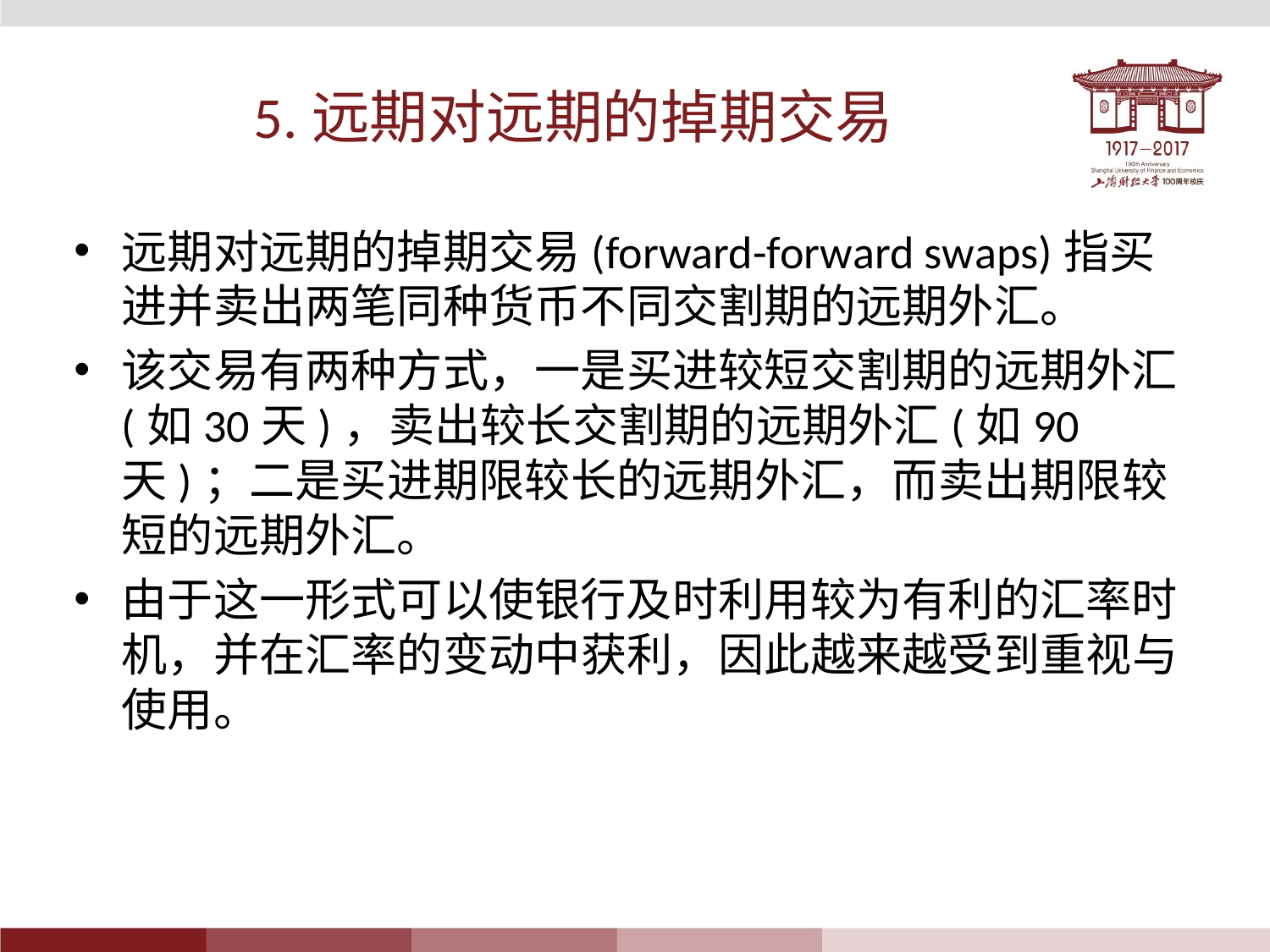

# 5.远期对远期的掉期交易
远期对远期的掉期交易(forward-forward swaps)指买进并卖出两笔同种货币不同交割期的远期外汇。
该交易有两种方式，一是买进较短交割期的远期外汇(如30天)，卖出较长交割期的远期外汇(如90天)；二是买进期限较长的远期外汇，而卖出期限较短的远期外汇。
由于这一形式可以使银行及时利用较为有利的汇率时机，并在汇率的变动中获利，因此越来越受到重视与使用。